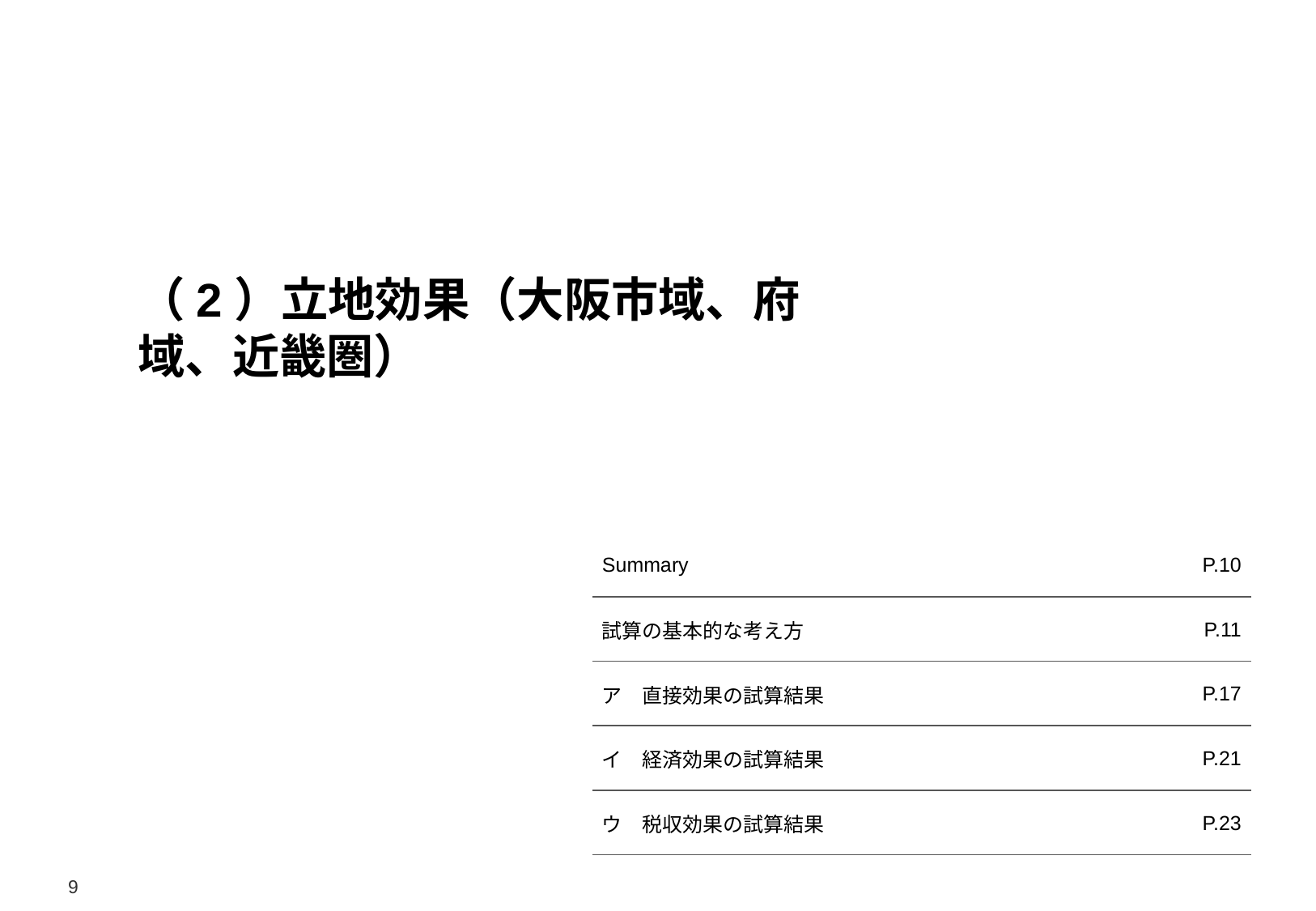

（2）立地効果（大阪市域、府域、近畿圏）
| Summary | P.10 |
| --- | --- |
| 試算の基本的な考え方 | P.11 |
| ア　直接効果の試算結果 | P.17 |
| イ　経済効果の試算結果 | P.21 |
| ウ　税収効果の試算結果 | P.23 |
9